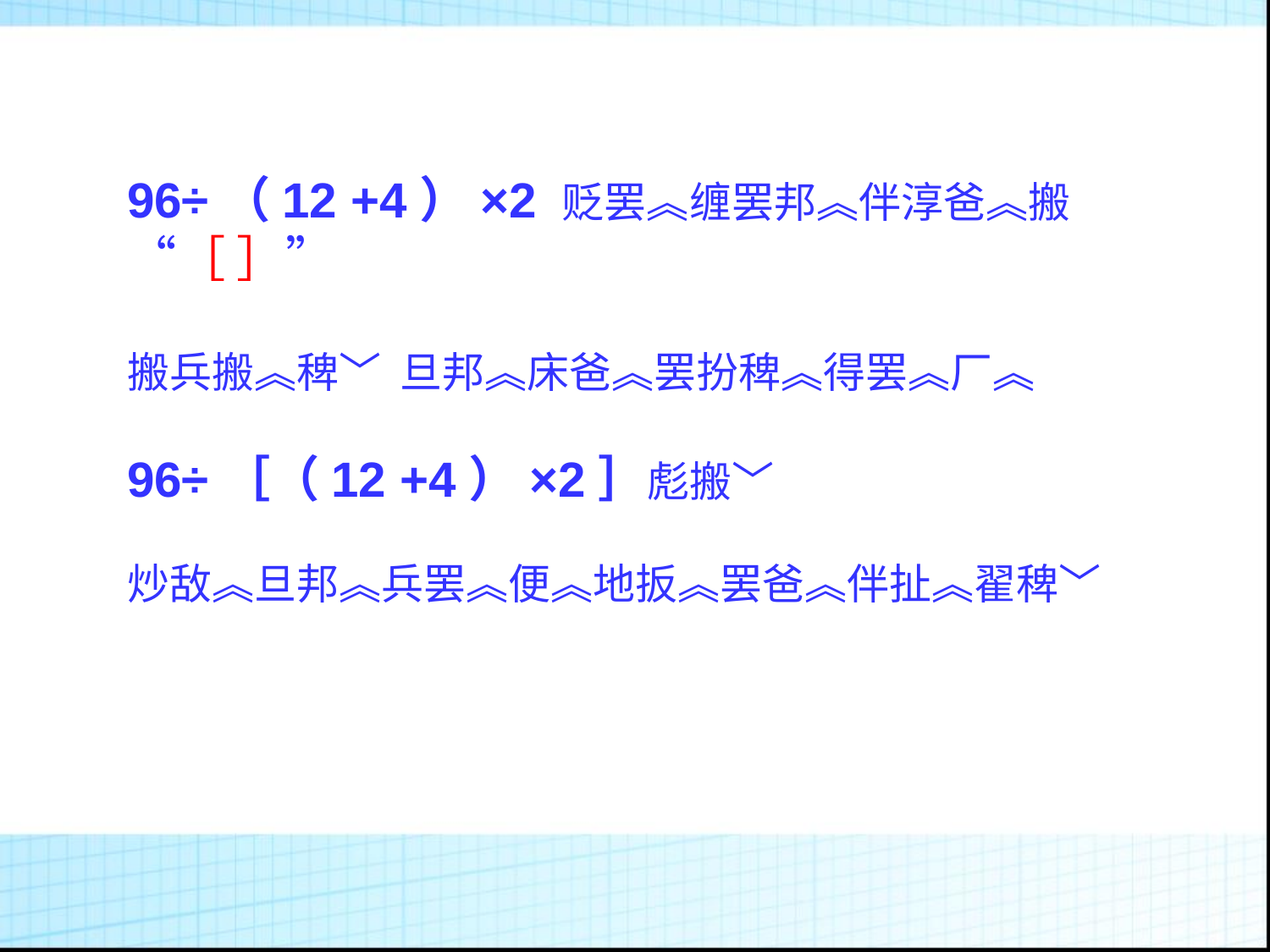

96÷（12 +4）×2 贬罢︽缠罢邦︽伴淳爸︽搬“［ ］”

搬兵搬︽稗﹀  旦邦︽床爸︽罢扮稗︽得罢︽厂︽

96÷［（12 +4）×2］彪搬﹀

炒敌︽旦邦︽兵罢︽便︽地扳︽罢爸︽伴扯︽翟稗﹀